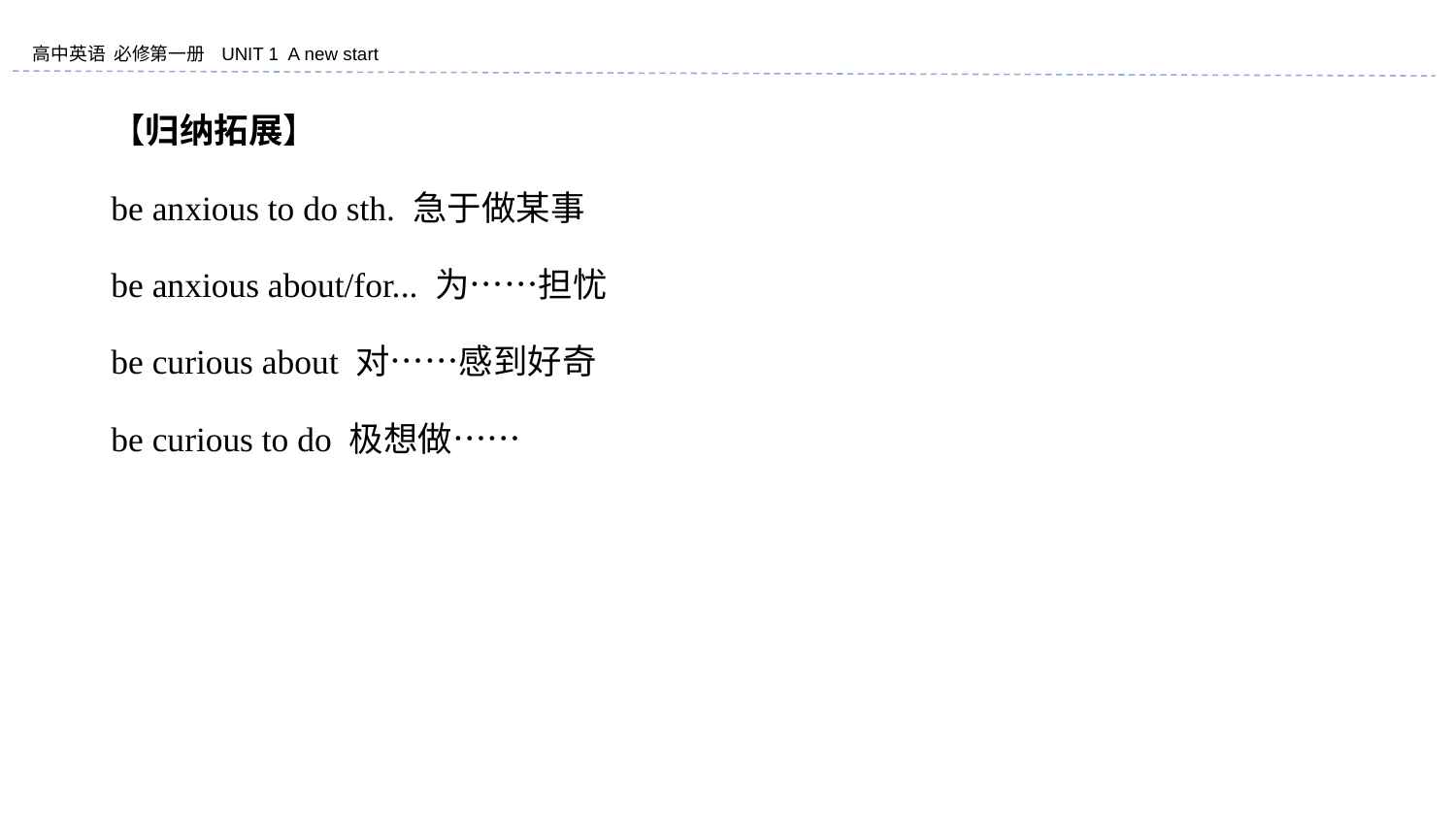

【归纳拓展】
be anxious to do sth. 急于做某事
be anxious about/for... 为……担忧
be curious about 对……感到好奇
be curious to do 极想做……